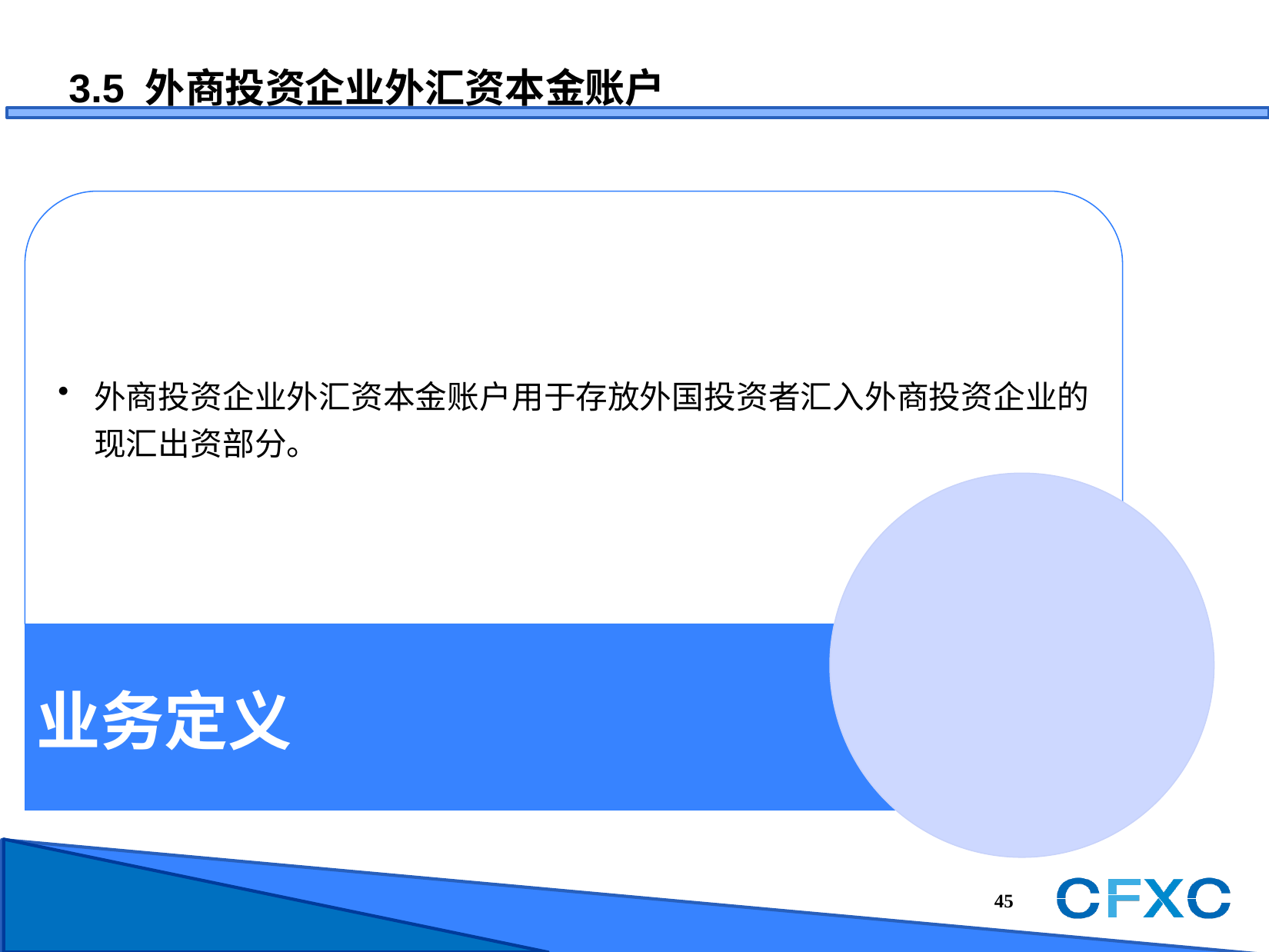

3.5 外商投资企业外汇资本金账户
业务定义
外商投资企业外汇资本金账户用于存放外国投资者汇入外商投资企业的现汇出资部分。
45